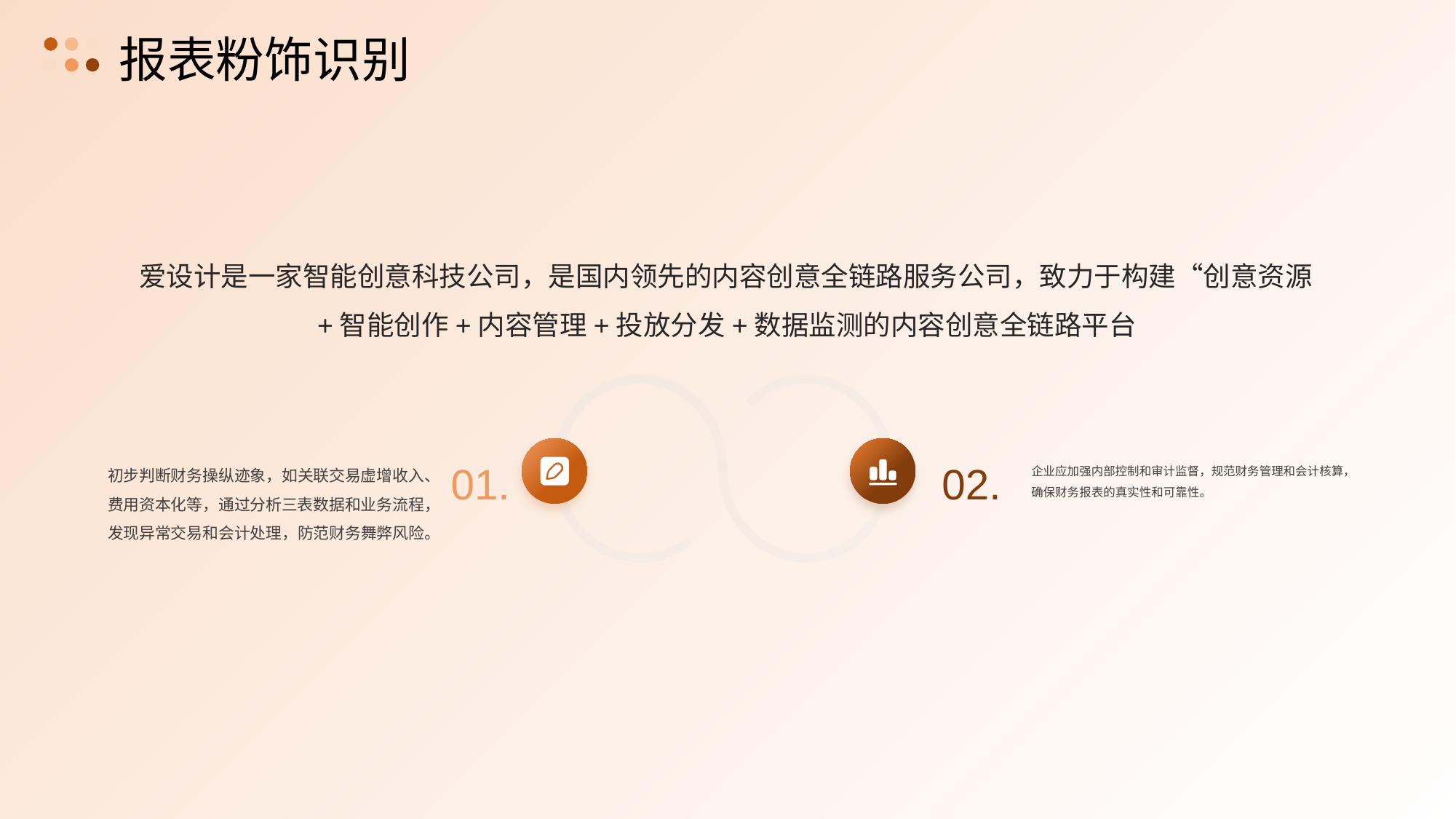

报表粉饰识别

爱设计是一家智能创意科技公司，是国内领先的内容创意全链路服务公司，致力于构建“创意资源+智能创作+内容管理+投放分发+数据监测的内容创意全链路平台

初步判断财务操纵迹象，如关联交易虚增收入、费用资本化等，通过分析三表数据和业务流程，发现异常交易和会计处理，防范财务舞弊风险。
企业应加强内部控制和审计监督，规范财务管理和会计核算，确保财务报表的真实性和可靠性。
01.
02.